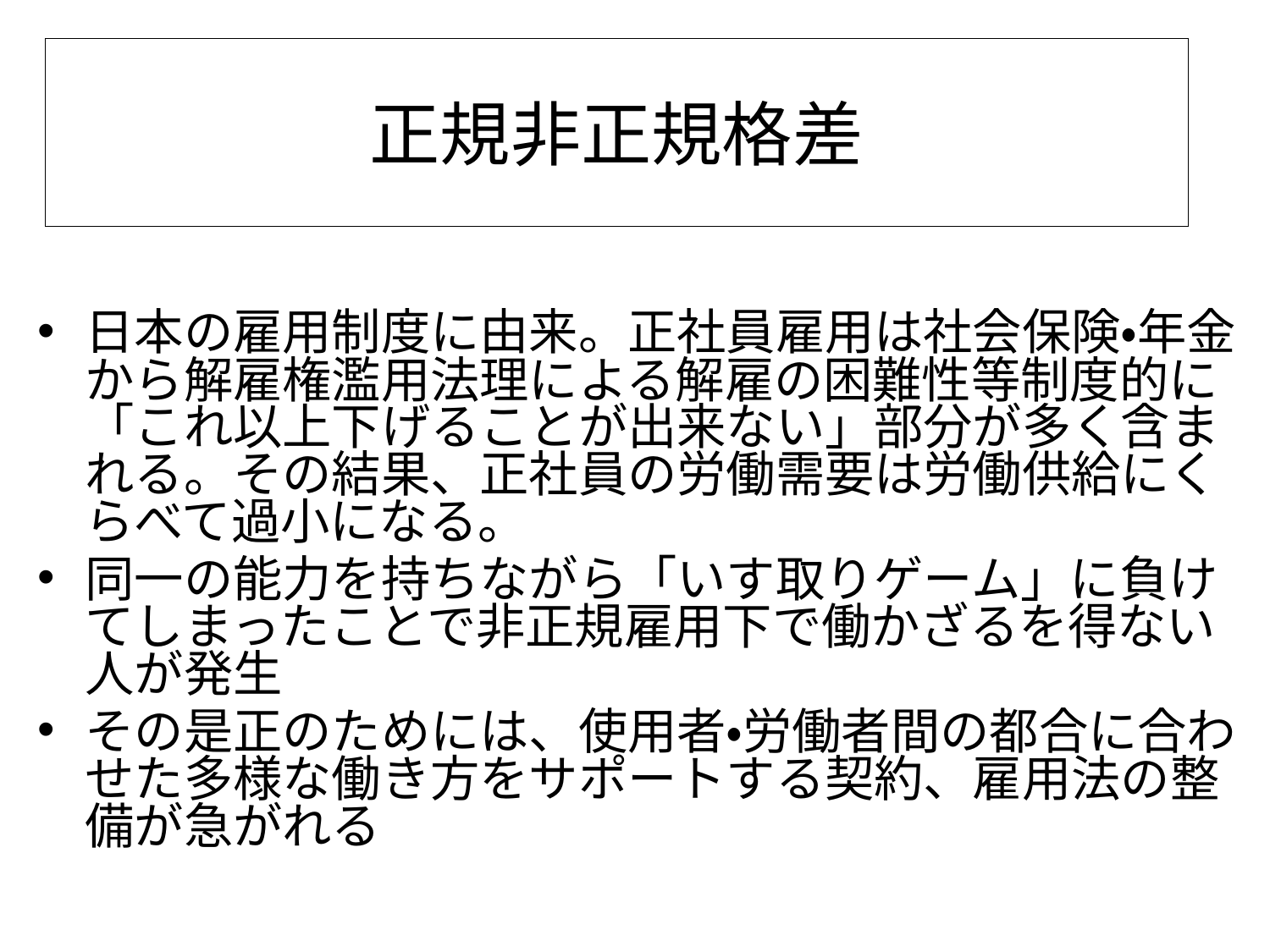

# 正規非正規格差
日本の雇用制度に由来。正社員雇用は社会保険・年金から解雇権濫用法理による解雇の困難性等制度的に「これ以上下げることが出来ない」部分が多く含まれる。その結果、正社員の労働需要は労働供給にくらべて過小になる。
同一の能力を持ちながら「いす取りゲーム」に負けてしまったことで非正規雇用下で働かざるを得ない人が発生
その是正のためには、使用者・労働者間の都合に合わせた多様な働き方をサポートする契約、雇用法の整備が急がれる